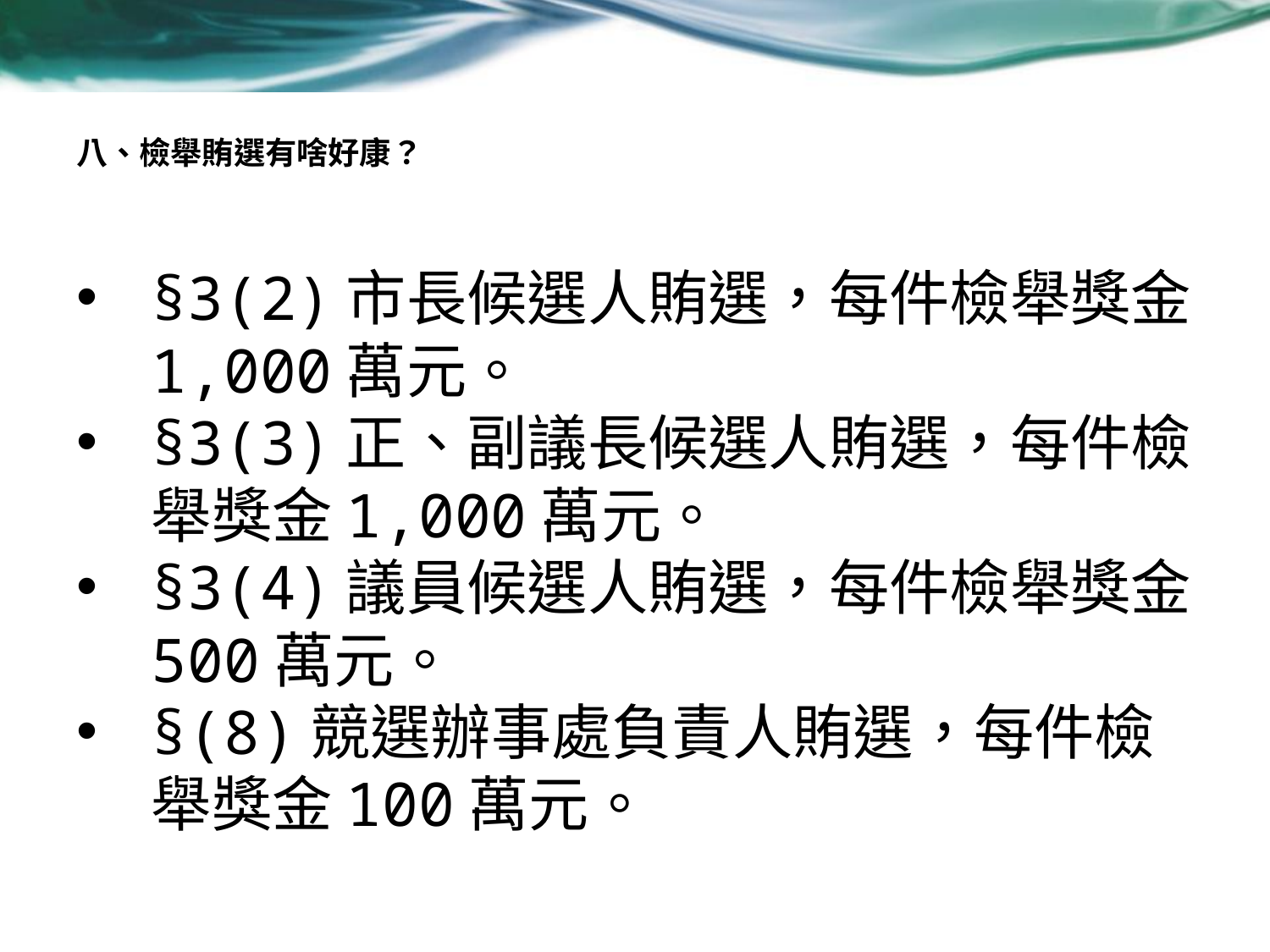

# 八、檢舉賄選有啥好康？
§3(2)市長候選人賄選，每件檢舉獎金1,000萬元。
§3(3)正、副議長候選人賄選，每件檢舉獎金1,000萬元。
§3(4)議員候選人賄選，每件檢舉獎金500萬元。
§(8)競選辦事處負責人賄選，每件檢舉獎金100萬元。